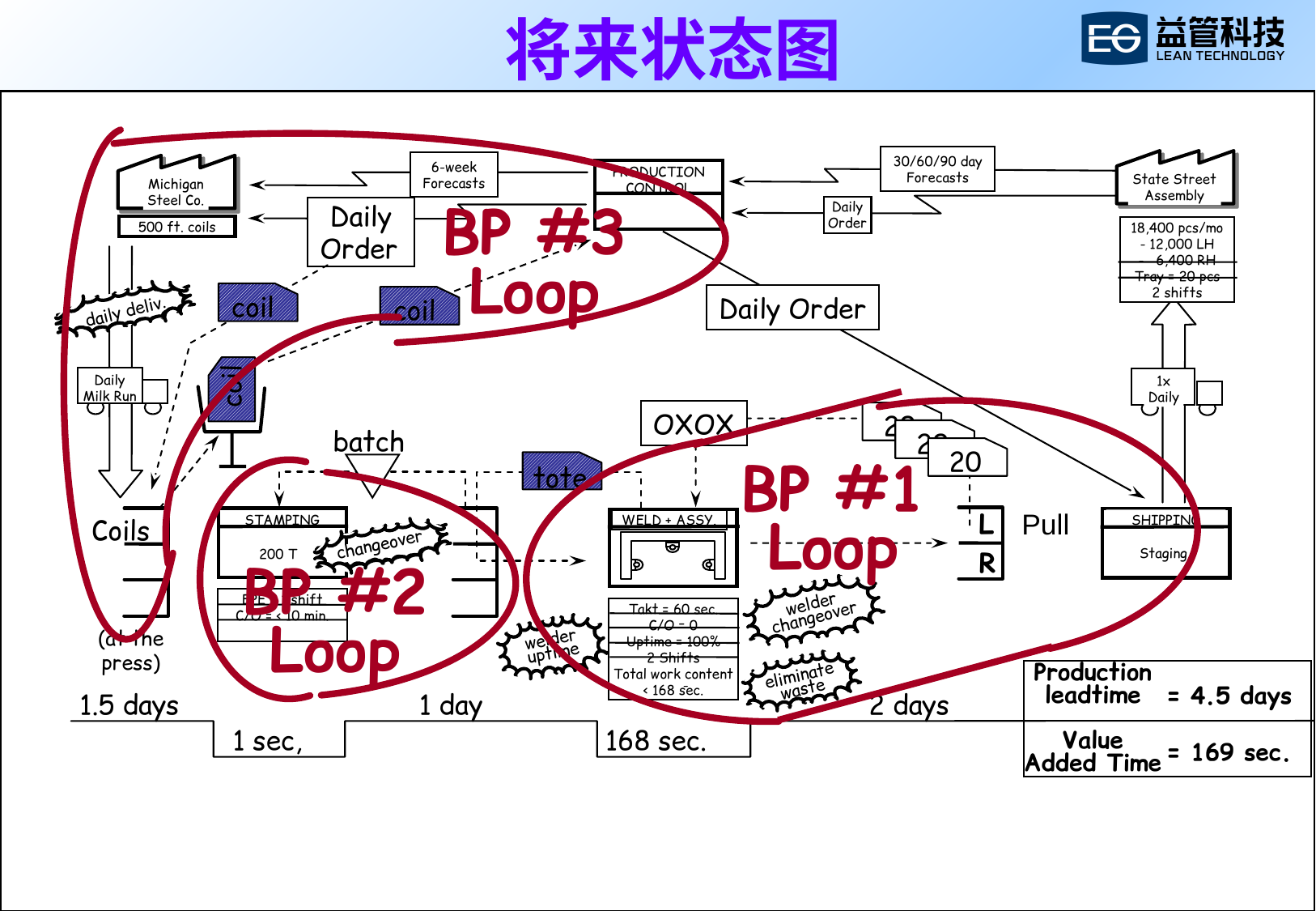

# 将来状态图

30/60/90 day
Forecasts

State Street
Assembly
18,400 pcs/mo
- 12,000 LH
-   6,400 RH
Tray = 20 pcs
2 shifts

6-week
Forecasts

Michigan
Steel Co.

PRODUCTION
CONTROL

Daily
Order
Daily
 Order
BP #3
Loop

500 ft. coils

 daily deliv.

coil
Daily Order

coil

coil

Daily
Milk Run

1x
Daily

OXOX

20
batch

20

20

tote
BP #1
Loop

Pull

Coils

SHIPPING

Staging
STAMPING

WELD + ASSY.
L

R

changeover

200 T

BP #2
Loop

welder
changeover

EPE = 1 shift
C/O = < 10 min.

Takt = 60 sec.
C/O = 0
Uptime = 100%
2 Shifts
Total work content < 168 sec.

welder
uptime

(at the
press)

eliminate
waste

Production
leadtime

Value
Added Time

= 4.5 days

= 169 sec.
-
1.5 days
1 day
2 days
1 sec,
168 sec.